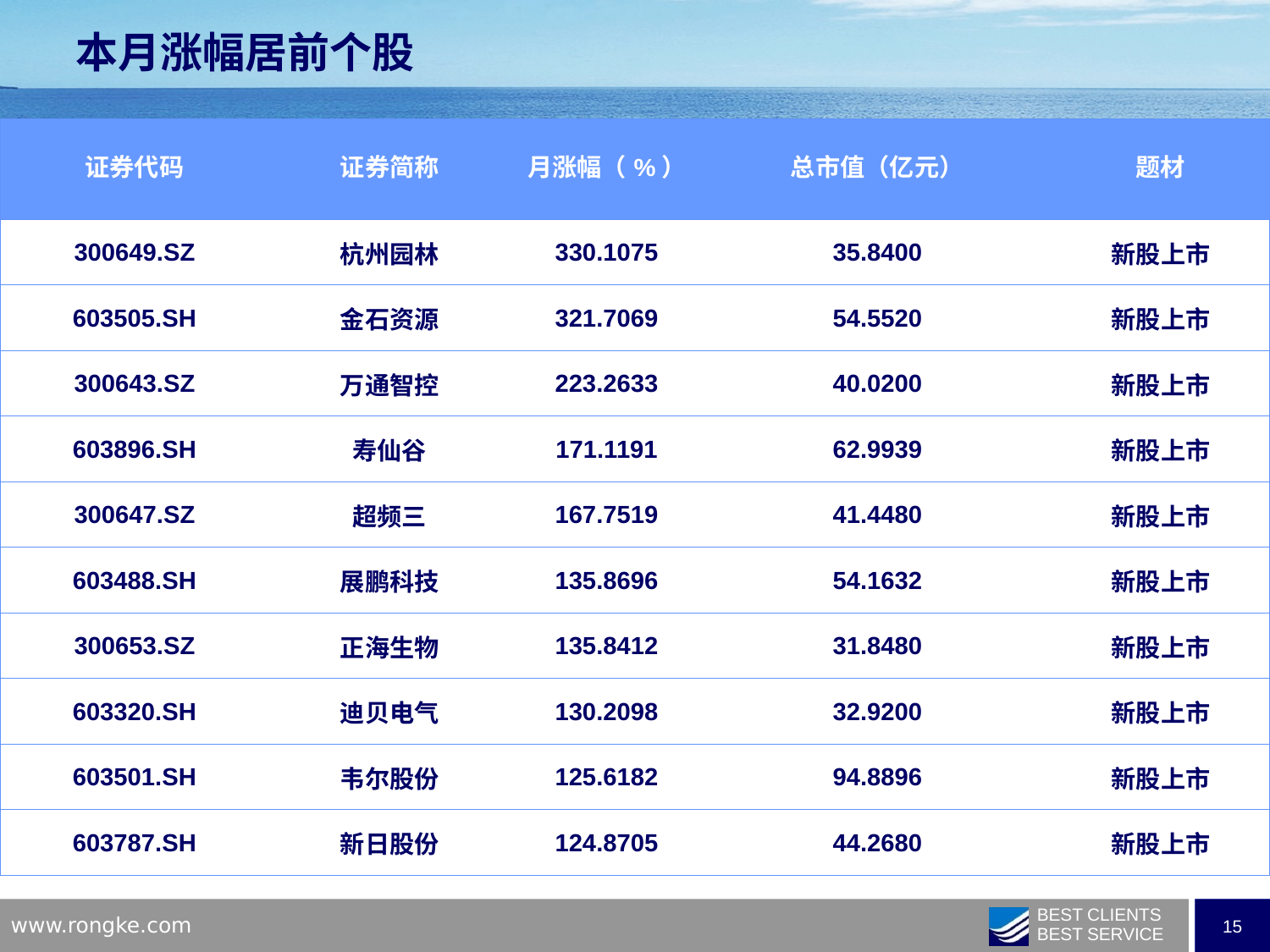

本月涨幅居前个股
| 证券代码 | 证券简称 | 月涨幅（%） | 总市值（亿元） | 题材 |
| --- | --- | --- | --- | --- |
| 300649.SZ | 杭州园林 | 330.1075 | 35.8400 | 新股上市 |
| 603505.SH | 金石资源 | 321.7069 | 54.5520 | 新股上市 |
| 300643.SZ | 万通智控 | 223.2633 | 40.0200 | 新股上市 |
| 603896.SH | 寿仙谷 | 171.1191 | 62.9939 | 新股上市 |
| 300647.SZ | 超频三 | 167.7519 | 41.4480 | 新股上市 |
| 603488.SH | 展鹏科技 | 135.8696 | 54.1632 | 新股上市 |
| 300653.SZ | 正海生物 | 135.8412 | 31.8480 | 新股上市 |
| 603320.SH | 迪贝电气 | 130.2098 | 32.9200 | 新股上市 |
| 603501.SH | 韦尔股份 | 125.6182 | 94.8896 | 新股上市 |
| 603787.SH | 新日股份 | 124.8705 | 44.2680 | 新股上市 |